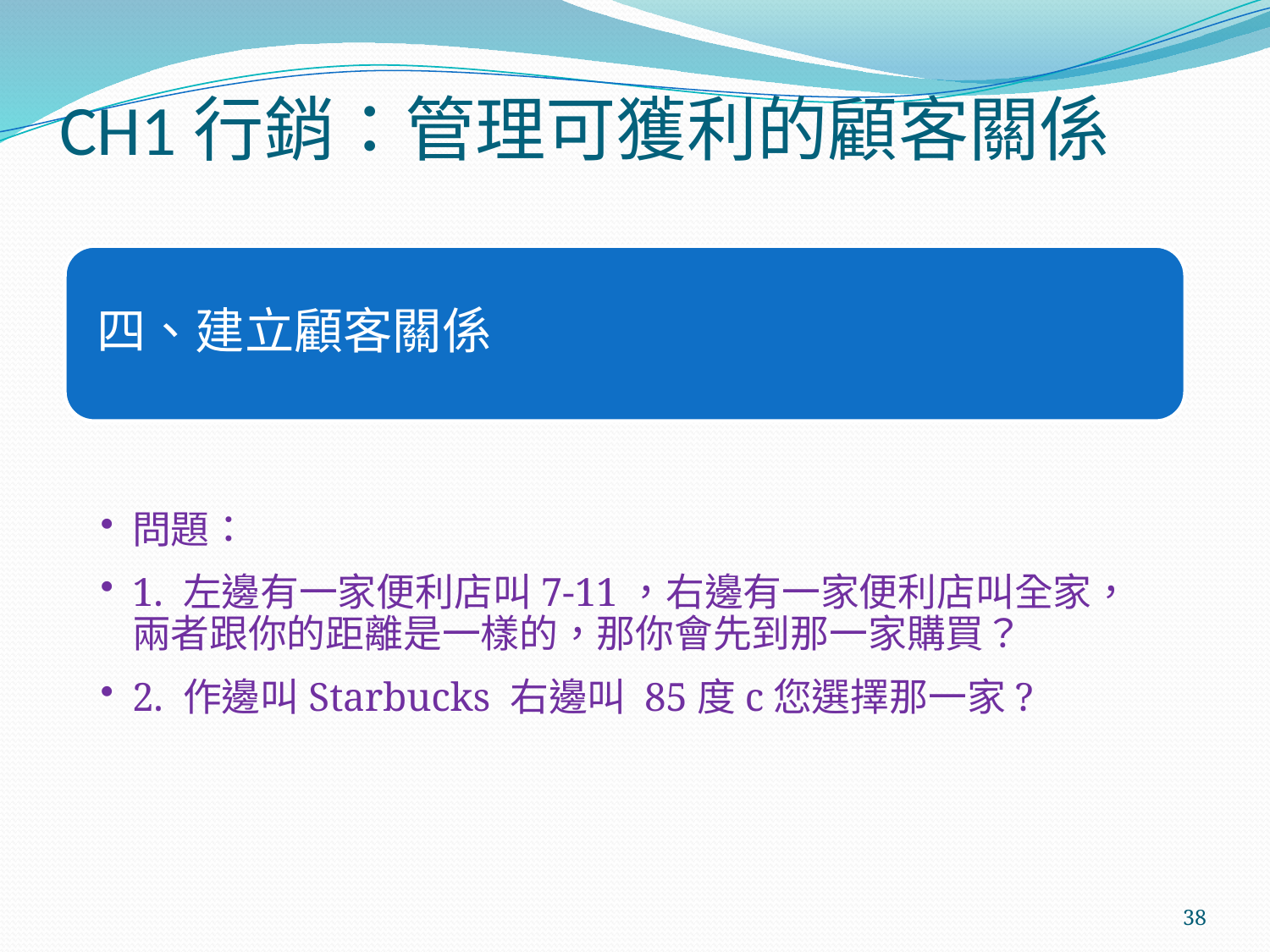

# CH1行銷：管理可獲利的顧客關係
四、建立顧客關係
問題：
1. 左邊有一家便利店叫7-11，右邊有一家便利店叫全家，兩者跟你的距離是一樣的，那你會先到那一家購買？
2. 作邊叫Starbucks 右邊叫 85度c您選擇那一家?
38